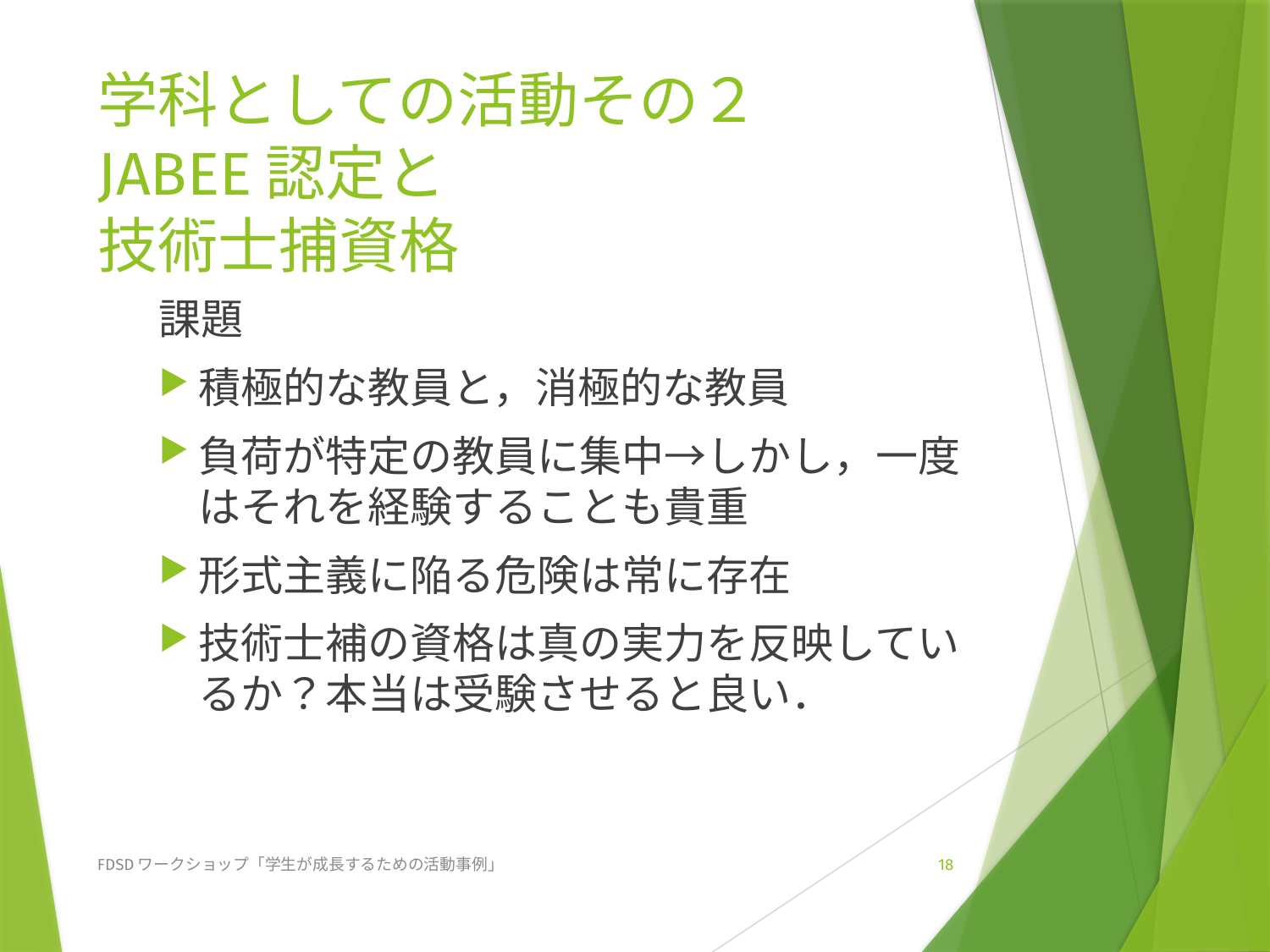

# 学科としての活動その２ JABEE認定と 技術士捕資格
課題
積極的な教員と，消極的な教員
負荷が特定の教員に集中→しかし，一度はそれを経験することも貴重
形式主義に陥る危険は常に存在
技術士補の資格は真の実力を反映しているか？本当は受験させると良い．
FDSDワークショップ「学生が成長するための活動事例」
18